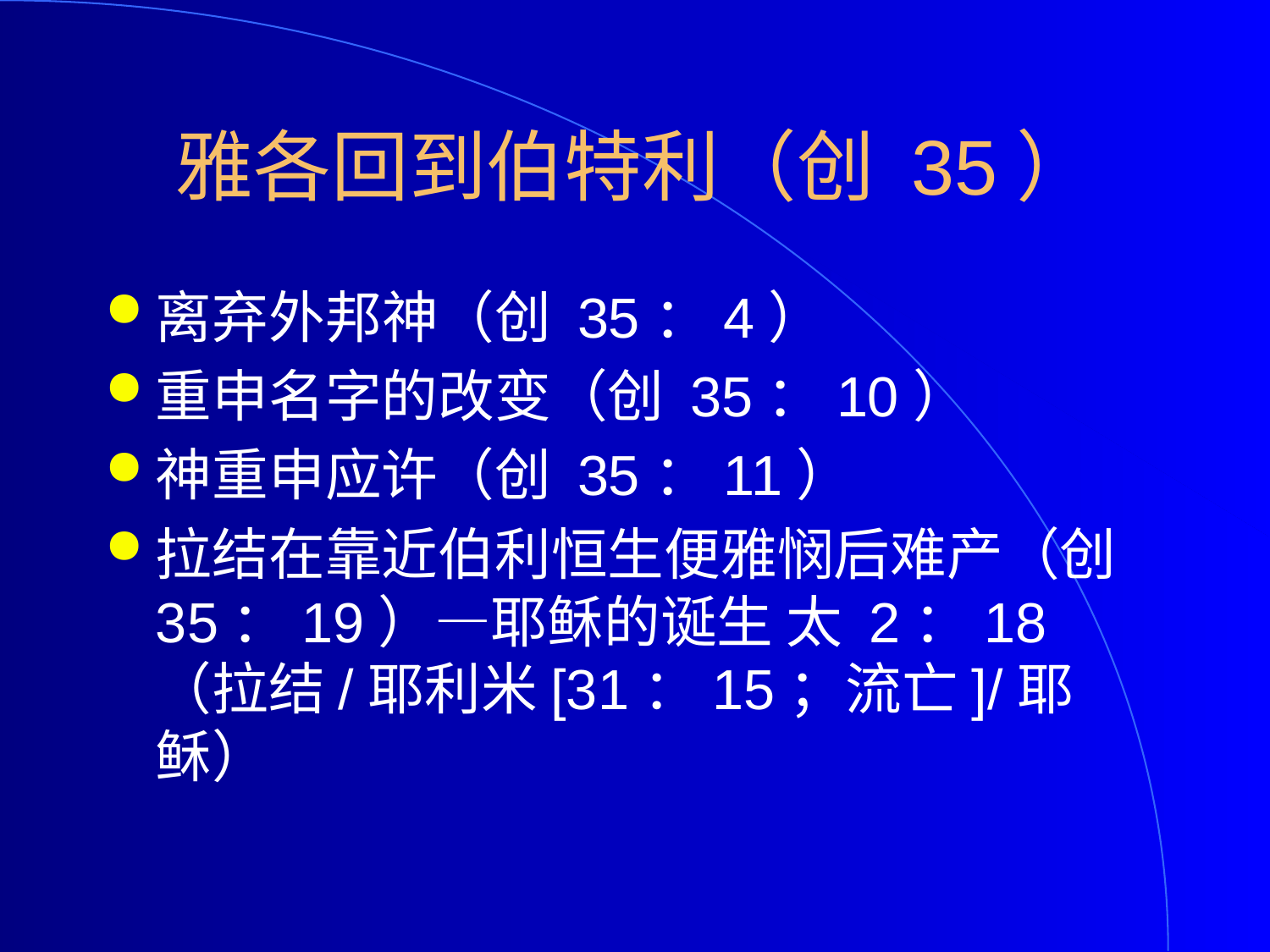

# 雅各回到伯特利（创 35）
离弃外邦神（创 35：4）
重申名字的改变（创 35：10）
神重申应许（创 35：11）
拉结在靠近伯利恒生便雅悯后难产（创 35：19）—耶稣的诞生 太 2：18（拉结/耶利米[31：15；流亡]/耶稣）